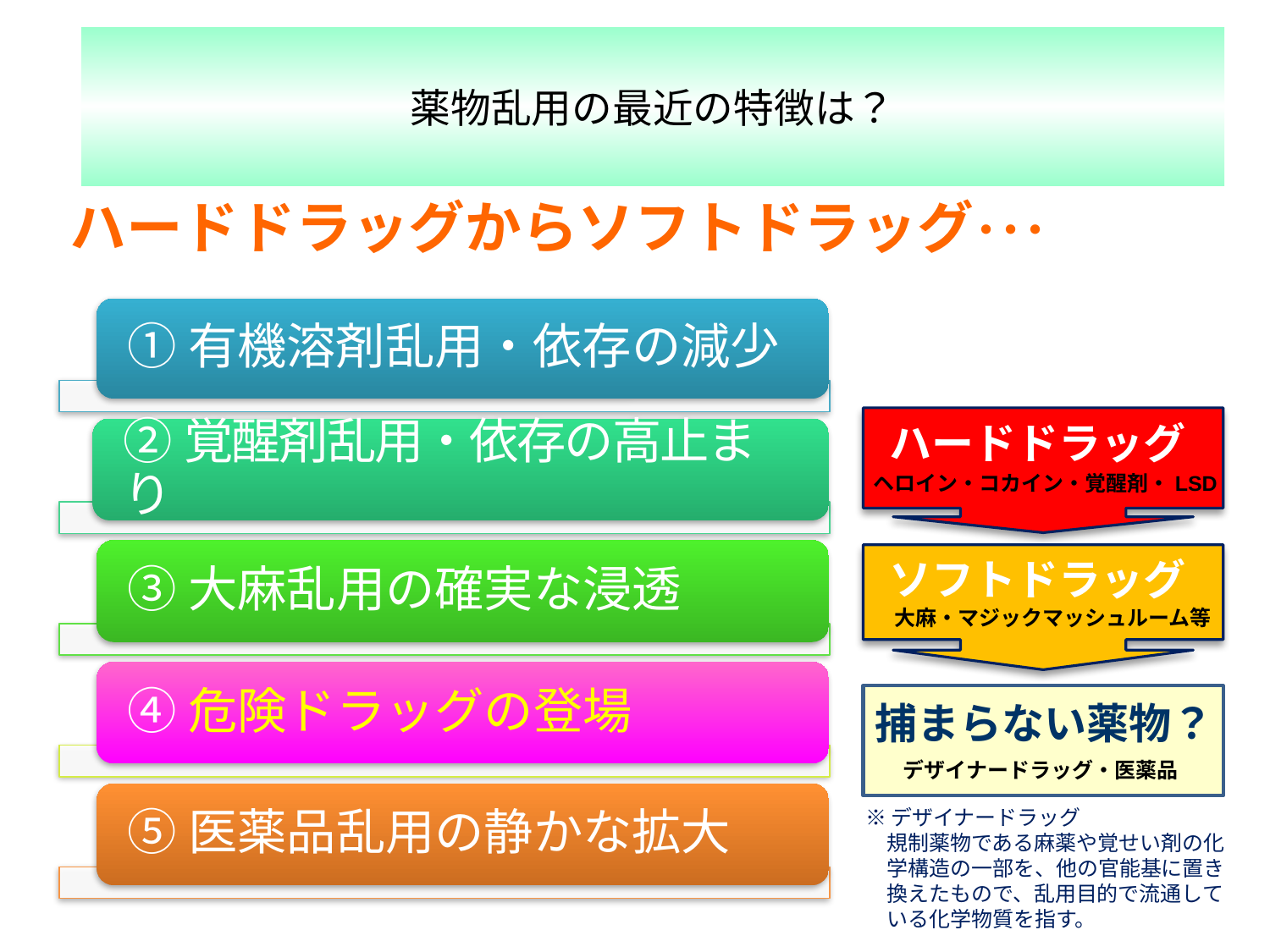

# 薬物乱用の最近の特徴は？
ハードドラッグからソフトドラッグ･･･
①有機溶剤乱用・依存の減少
②覚醒剤乱用・依存の高止まり
③大麻乱用の確実な浸透
④危険ドラッグの登場
⑤医薬品乱用の静かな拡大

ハードドラッグ

ヘロイン・コカイン・覚醒剤・LSD
ソフトドラッグ
大麻・マジックマッシュルーム等

捕まらない薬物？
デザイナードラッグ・医薬品
　※ デザイナードラッグ
　　規制薬物である麻薬や覚せい剤の化
　　学構造の一部を、他の官能基に置き
　　換えたもので、乱用目的で流通して
　　いる化学物質を指す。